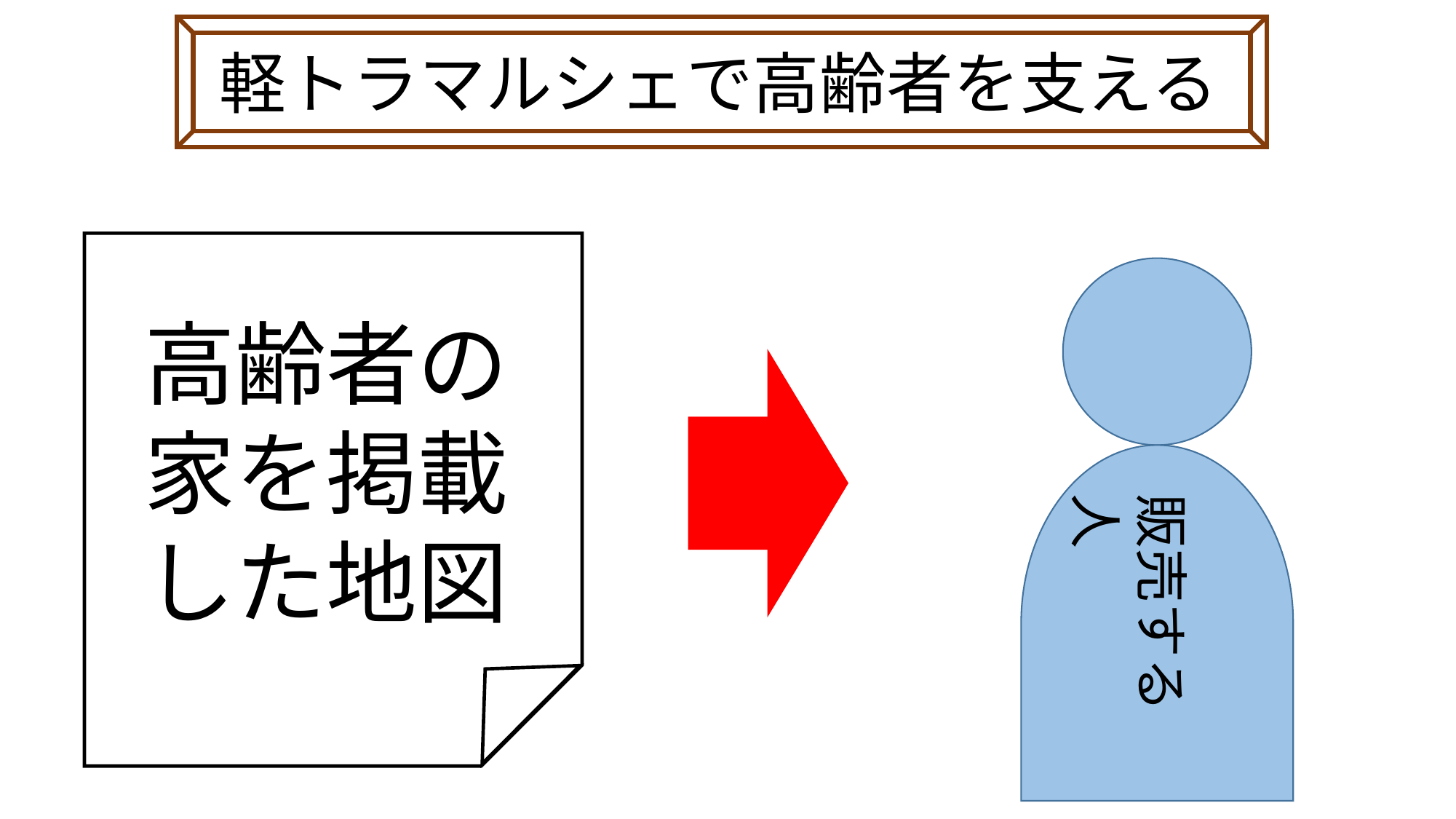

軽トラマルシェで高齢者を支える

高齢者の家を掲載した地図

販売する人